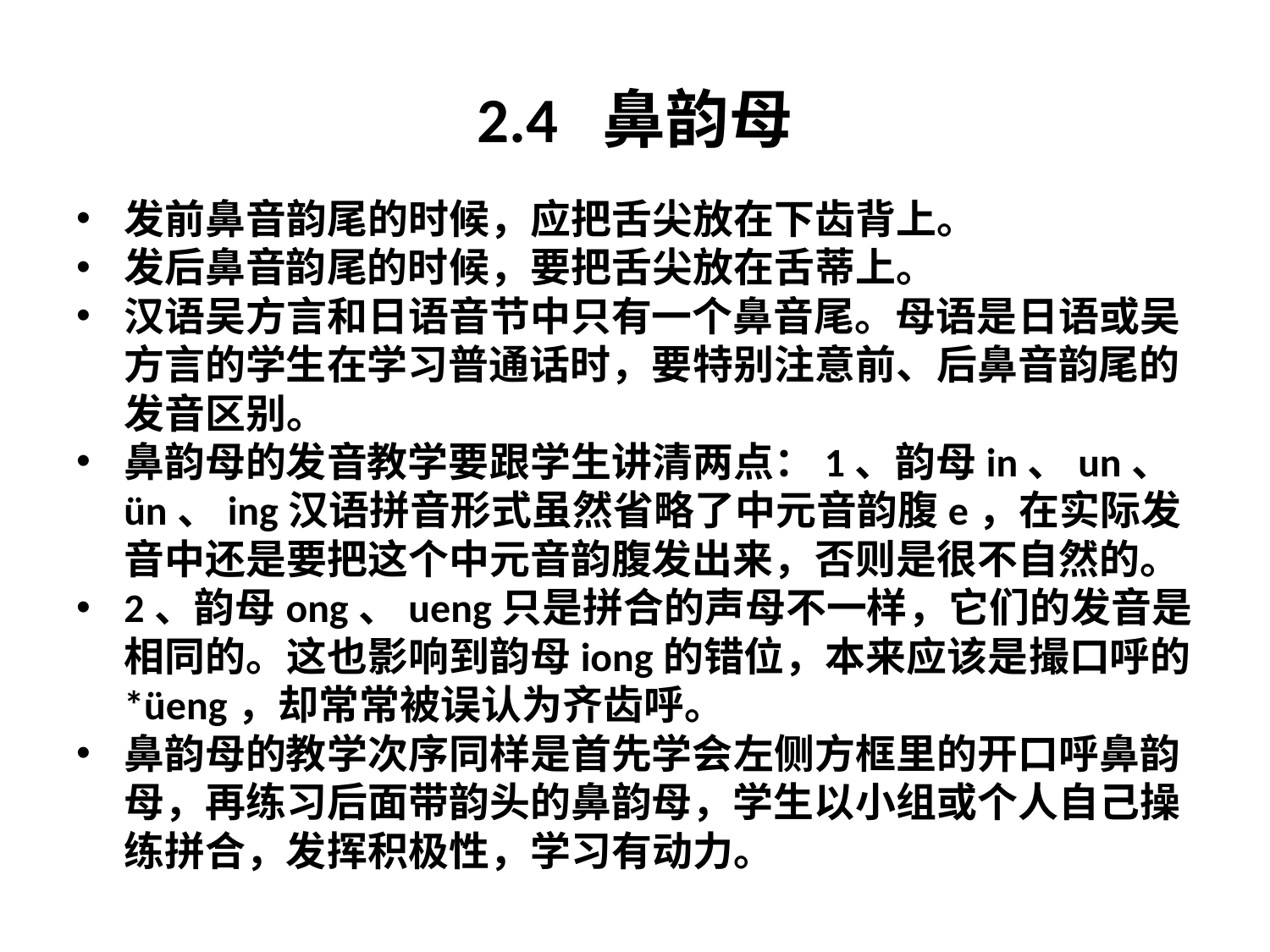

# 2.4  鼻韵母
发前鼻音韵尾的时候，应把舌尖放在下齿背上。
发后鼻音韵尾的时候，要把舌尖放在舌蒂上。
汉语吴方言和日语音节中只有一个鼻音尾。母语是日语或吴方言的学生在学习普通话时，要特别注意前、后鼻音韵尾的发音区别。
鼻韵母的发音教学要跟学生讲清两点：1、韵母in、un、ün、ing汉语拼音形式虽然省略了中元音韵腹e，在实际发音中还是要把这个中元音韵腹发出来，否则是很不自然的。
2、韵母ong、ueng只是拼合的声母不一样，它们的发音是相同的。这也影响到韵母iong的错位，本来应该是撮口呼的*üeng，却常常被误认为齐齿呼。
鼻韵母的教学次序同样是首先学会左侧方框里的开口呼鼻韵母，再练习后面带韵头的鼻韵母，学生以小组或个人自己操练拼合，发挥积极性，学习有动力。